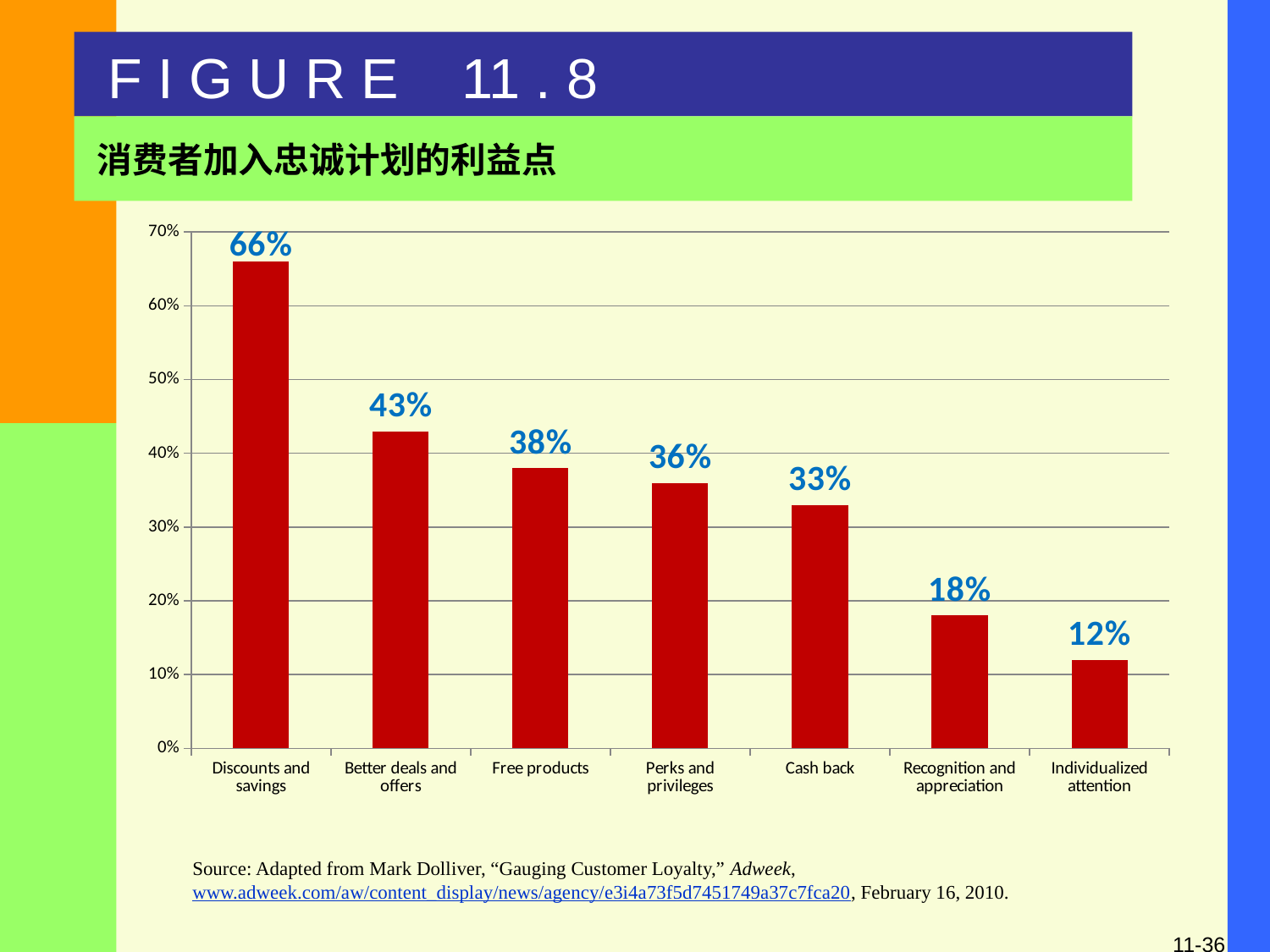

F I G U R E    11 . 8

消费者加入忠诚计划的利益点

### Chart

| Category |  |
|---|---|
| Discounts and savings | 0.6600000000000033 |
| Better deals and offers | 0.4300000000000004 |
| Free products | 0.38000000000000145 |
| Perks and privileges | 0.3600000000000003 |
| Cash back | 0.3300000000000016 |
| Recognition and appreciation | 0.18000000000000024 |
| Individualized attention | 0.12000000000000002 |
Source: Adapted from Mark Dolliver, “Gauging Customer Loyalty,” Adweek, www.adweek.com/aw/content_display/news/agency/e3i4a73f5d7451749a37c7fca20, February 16, 2010.
11-36